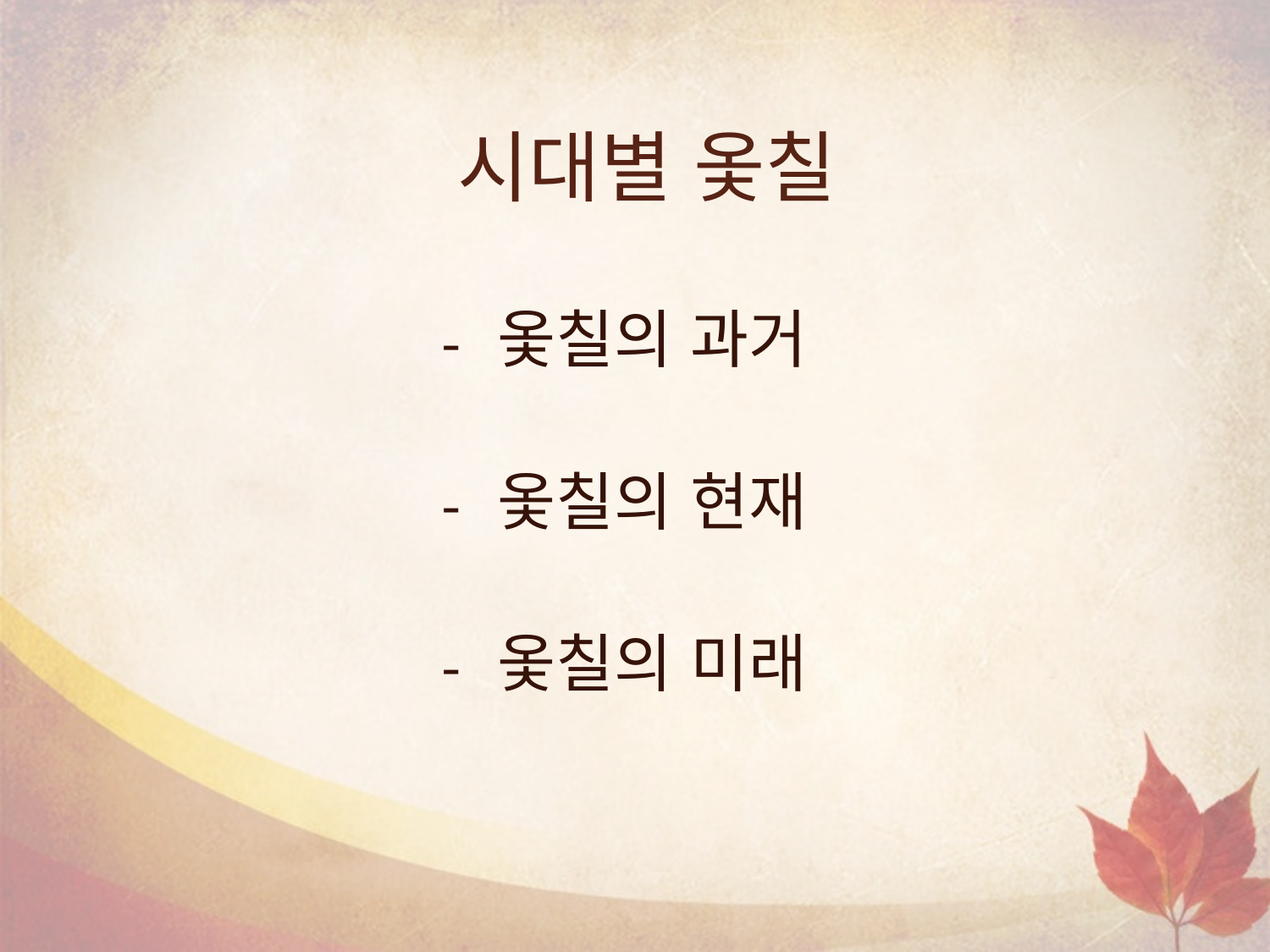

# 시대별 옻칠
- 옻칠의 과거

- 옻칠의 현재

- 옻칠의 미래